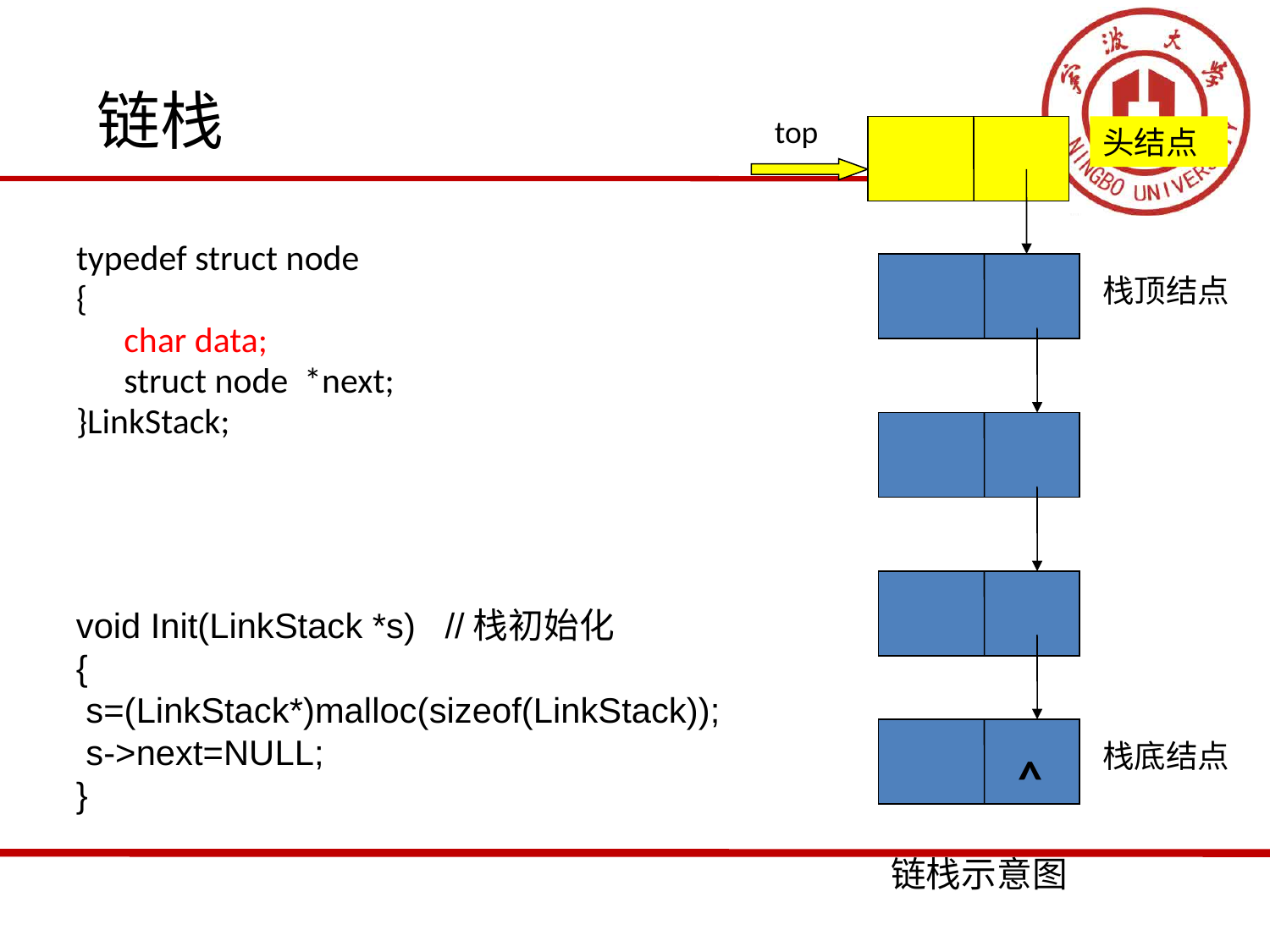

# 链栈
top

头结点

栈底结点
^
链栈示意图
typedef struct node
{
	char data;
	struct node  *next;
}LinkStack;

栈顶结点
void Init(LinkStack *s)   //栈初始化
{
 s=(LinkStack*)malloc(sizeof(LinkStack));
 s->next=NULL;
}